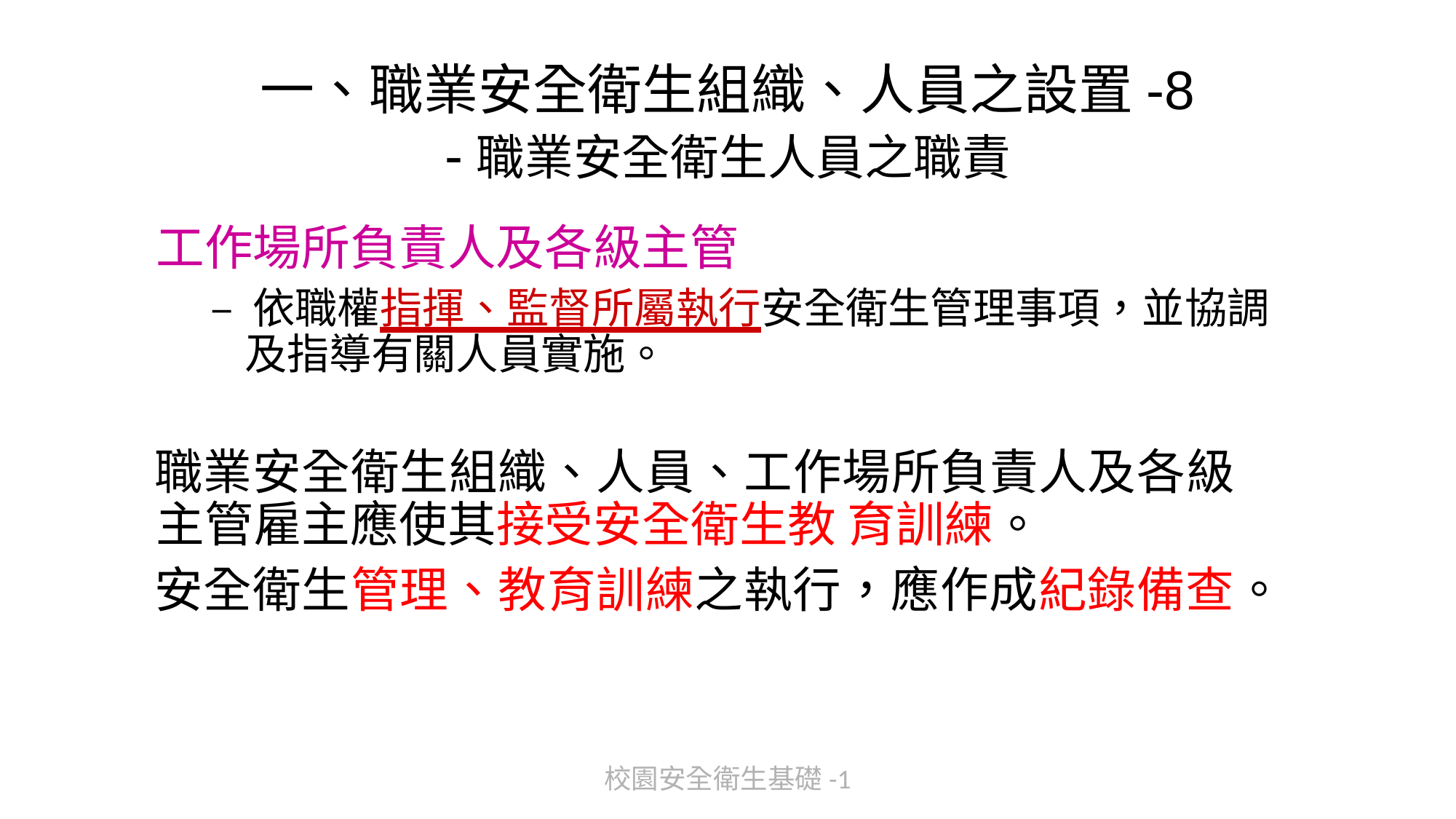

# 一、職業安全衛生組織、人員之設置-8
-職業安全衛生人員之職責
工作場所負責人及各級主管
– 依職權指揮、監督所屬執行安全衛生管理事項，並協調及指導有關人員實施。

職業安全衛生組織、人員、工作場所負責人及各級主管雇主應使其接受安全衛生教 育訓練。
安全衛生管理、教育訓練之執行，應作成紀錄備查。
校園安全衛生基礎-1
56